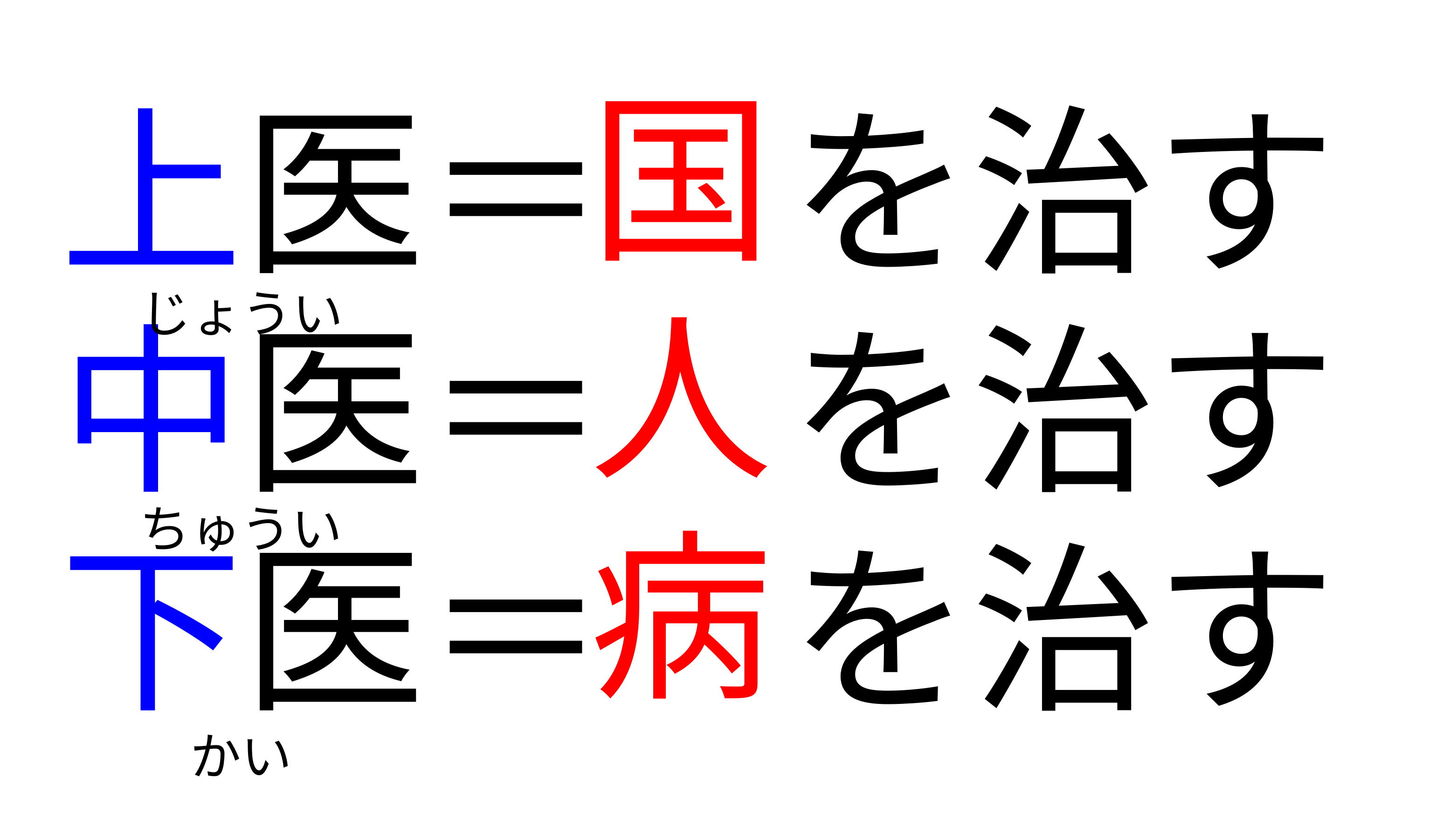

国
人
病

上医＝　を治す
中医＝　を治す
下医＝　を治す

じょうい
ちゅうい
かい